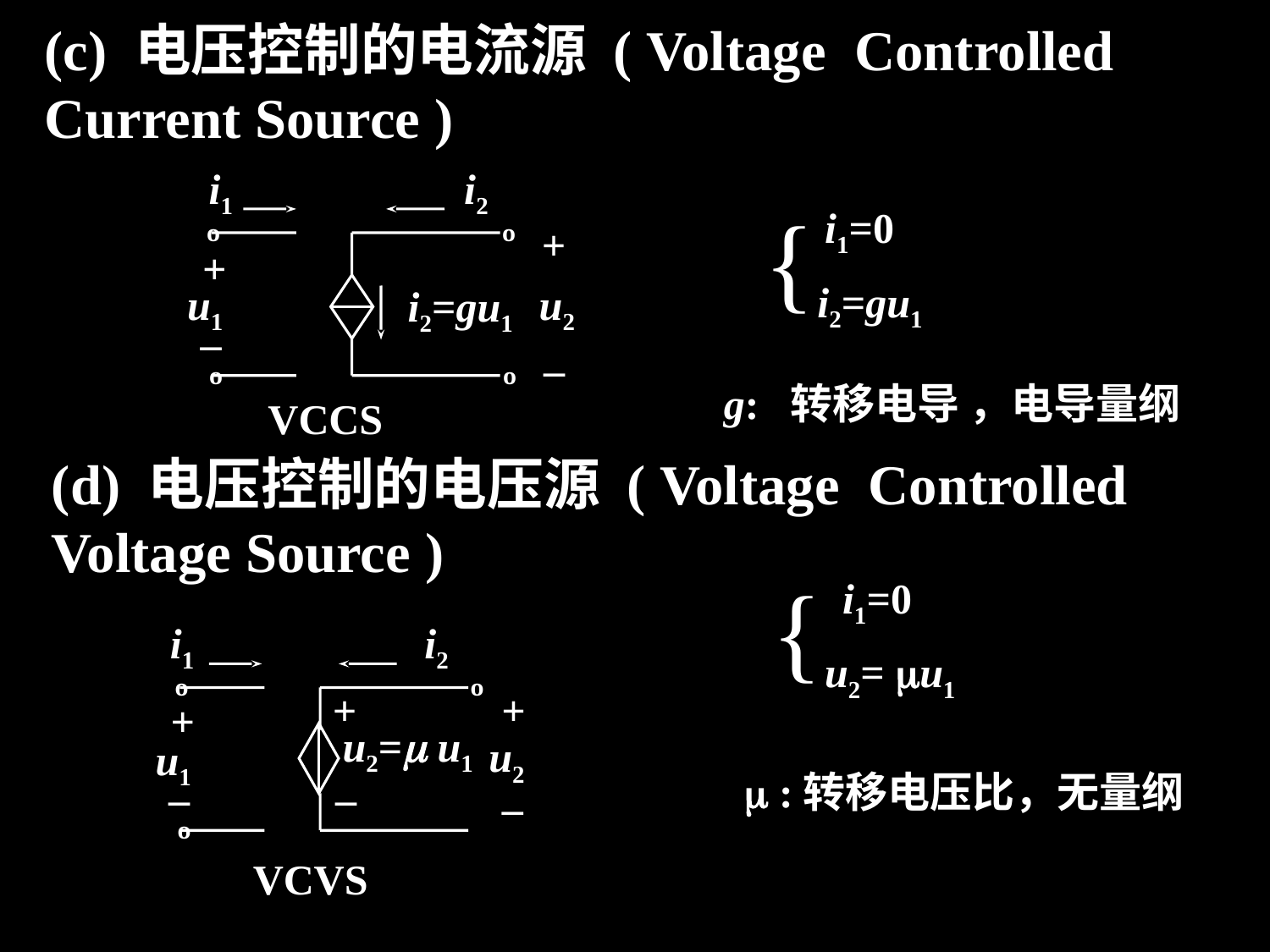

(c) 电压控制的电流源 ( Voltage  Controlled Current Source )
i1
i2
º

º
+

+
u1

u2
i2=gu1

_
_

º
º

VCCS
{
 i1=0
i2=gu1
g:  转移电导 ，电导量纲
(d) 电压控制的电压源 ( Voltage  Controlled Voltage Source )
{
 i1=0
u2= μu1
i1
i2
º

º
+
+
+

u2=μ u1
u2
u1

_
_
_

º

VCVS
μ :转移电压比，无量纲